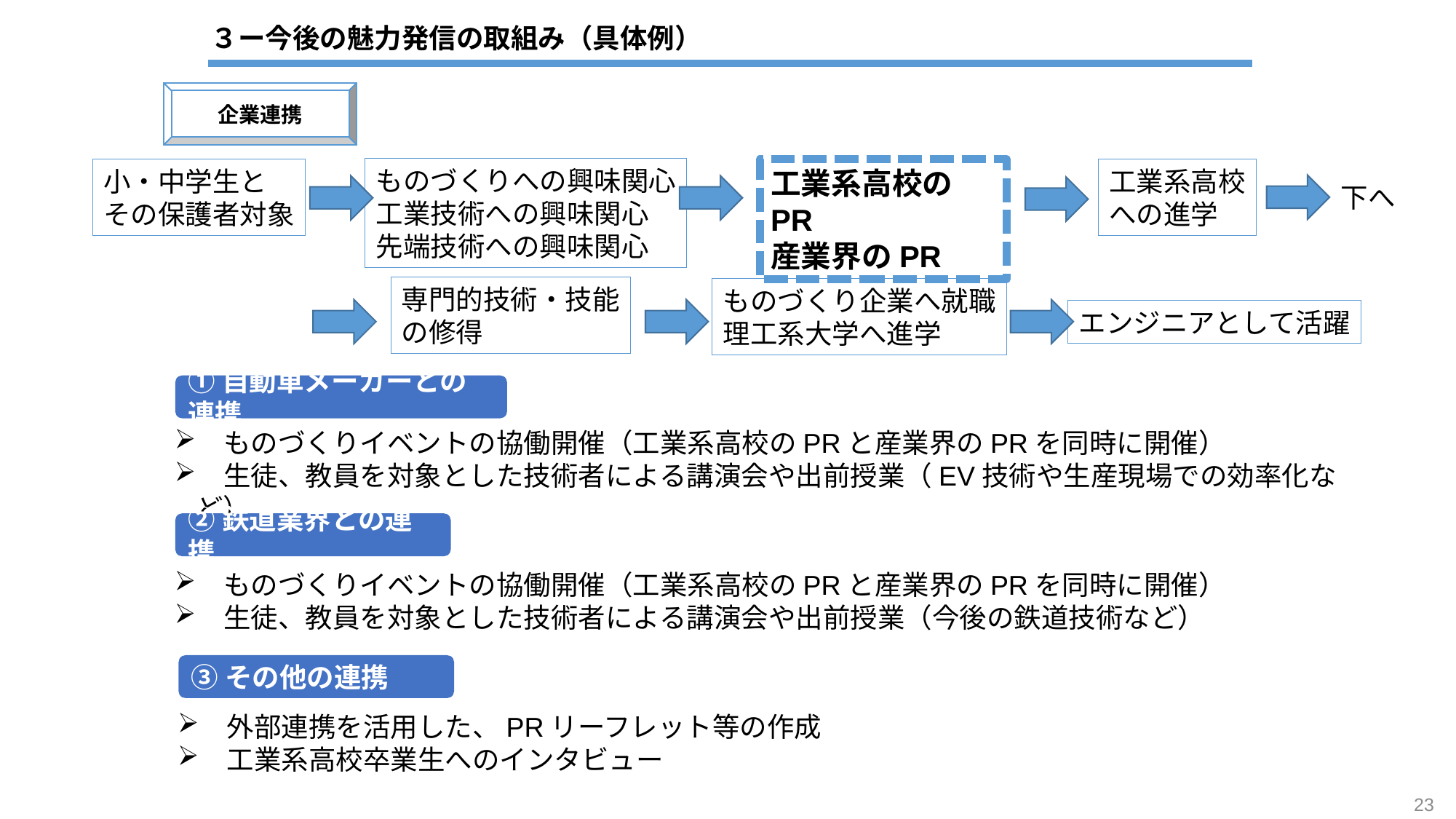

３ー今後の魅力発信の取組み（具体例）
企業連携
ものづくりへの興味関心
工業技術への興味関心
先端技術への興味関心
小・中学生と
その保護者対象
工業系高校のPR
産業界のPR
工業系高校
への進学

下へ

専門的技術・技能
の修得
ものづくり企業へ就職
理工系大学へ進学

エンジニアとして活躍
①自動車メーカーとの連携
　ものづくりイベントの協働開催（工業系高校のPRと産業界のPRを同時に開催）
　生徒、教員を対象とした技術者による講演会や出前授業（EV技術や生産現場での効率化など）
②鉄道業界との連携
　ものづくりイベントの協働開催（工業系高校のPRと産業界のPRを同時に開催）
　生徒、教員を対象とした技術者による講演会や出前授業（今後の鉄道技術など）
③その他の連携
　外部連携を活用した、PRリーフレット等の作成
　工業系高校卒業生へのインタビュー
23